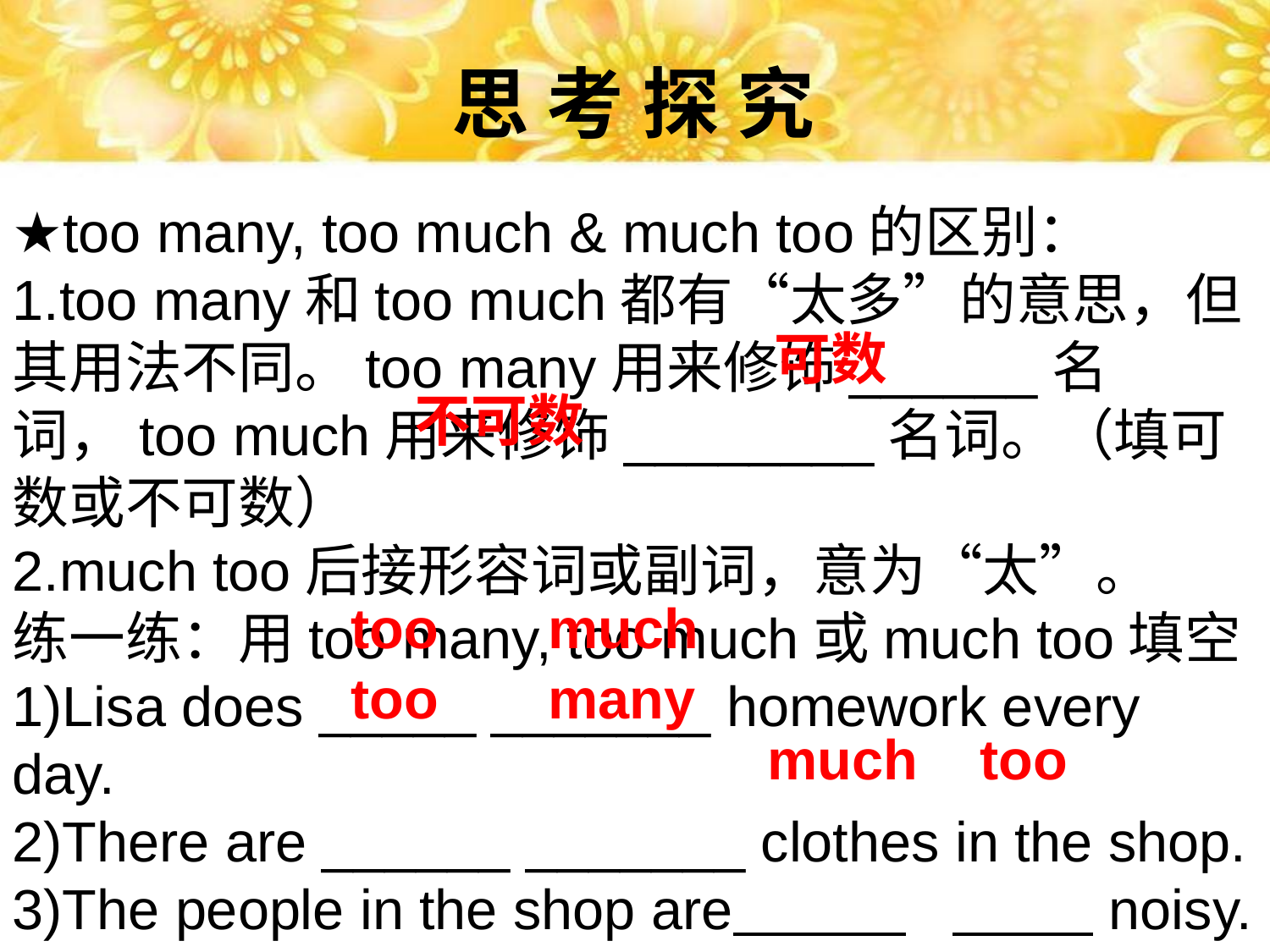

思 考 探 究
★too many, too much & much too的区别：
1.too many和too much都有“太多”的意思，但其用法不同。too many用来修饰______名词，too much用来修饰________名词。（填可数或不可数）
2.much too后接形容词或副词，意为“太”。
练一练：用too many, too much或much too填空
1)Lisa does _____ _______ homework every day.
2)There are ______ _______ clothes in the shop.
3)The people in the shop are                        noisy.
可数
不可数
too       much
too       many
much    too